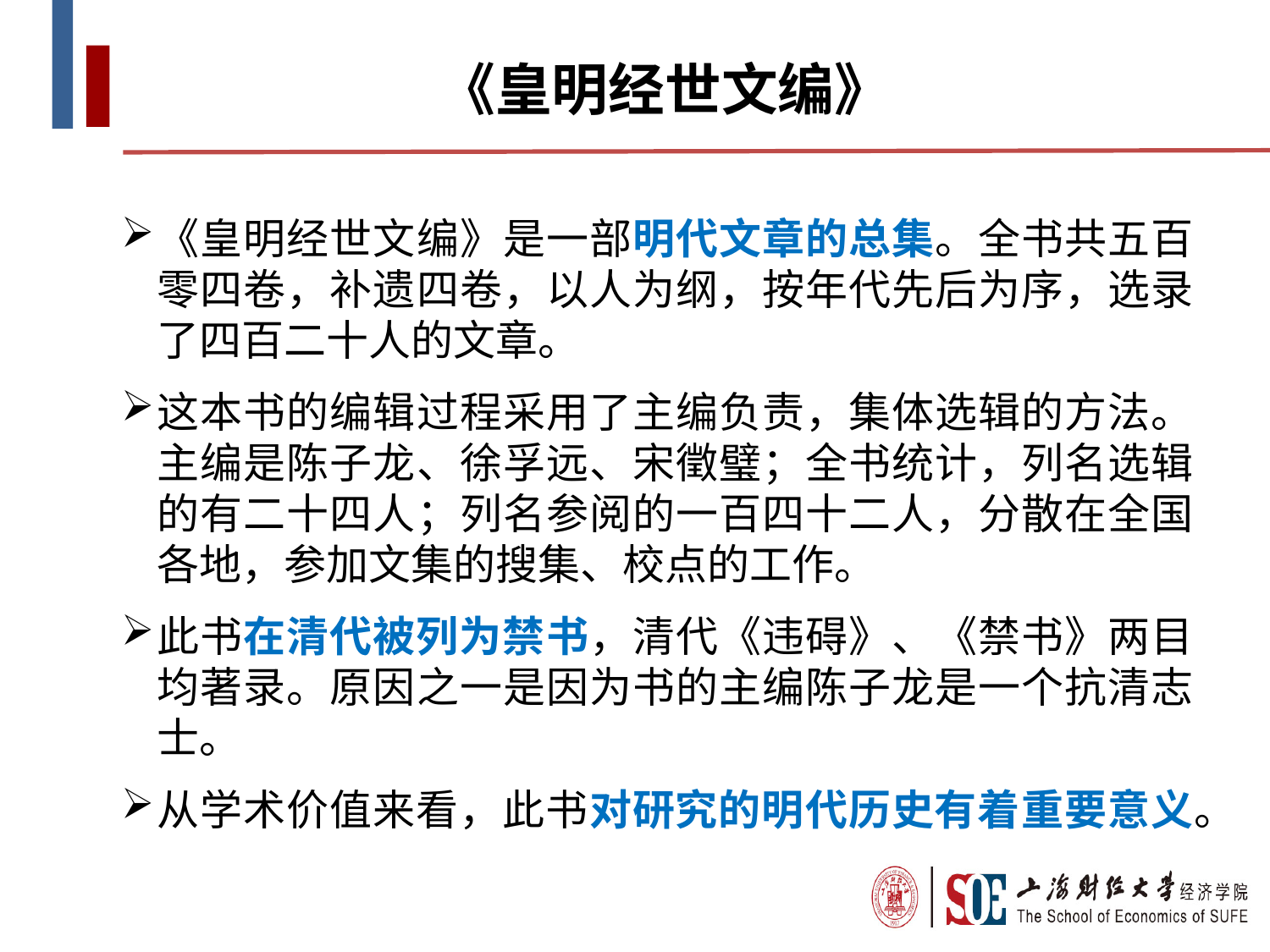

《皇明经世文编》
《皇明经世文编》是一部明代文章的总集。全书共五百零四卷，补遗四卷，以人为纲，按年代先后为序，选录了四百二十人的文章。
这本书的编辑过程采用了主编负责，集体选辑的方法。主编是陈子龙、徐孚远、宋徵璧；全书统计，列名选辑的有二十四人；列名参阅的一百四十二人，分散在全国各地，参加文集的搜集、校点的工作。
此书在清代被列为禁书，清代《违碍》、《禁书》两目均著录。原因之一是因为书的主编陈子龙是一个抗清志士。
从学术价值来看，此书对研究的明代历史有着重要意义。